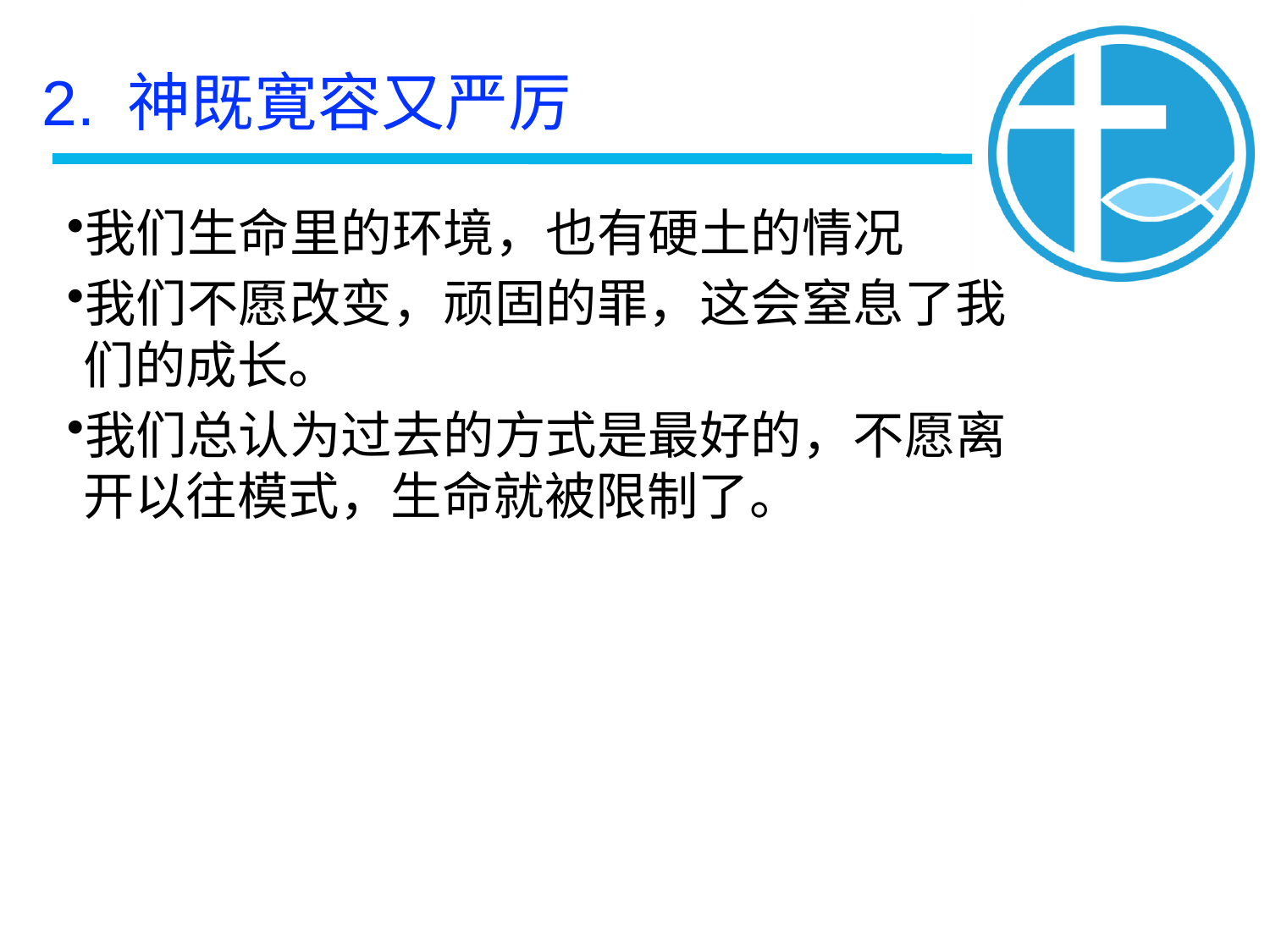

2. 神既寛容又严厉
我们生命里的环境，也有硬土的情况
我们不愿改变，顽固的罪，这会窒息了我们的成长。
我们总认为过去的方式是最好的，不愿离开以往模式，生命就被限制了。